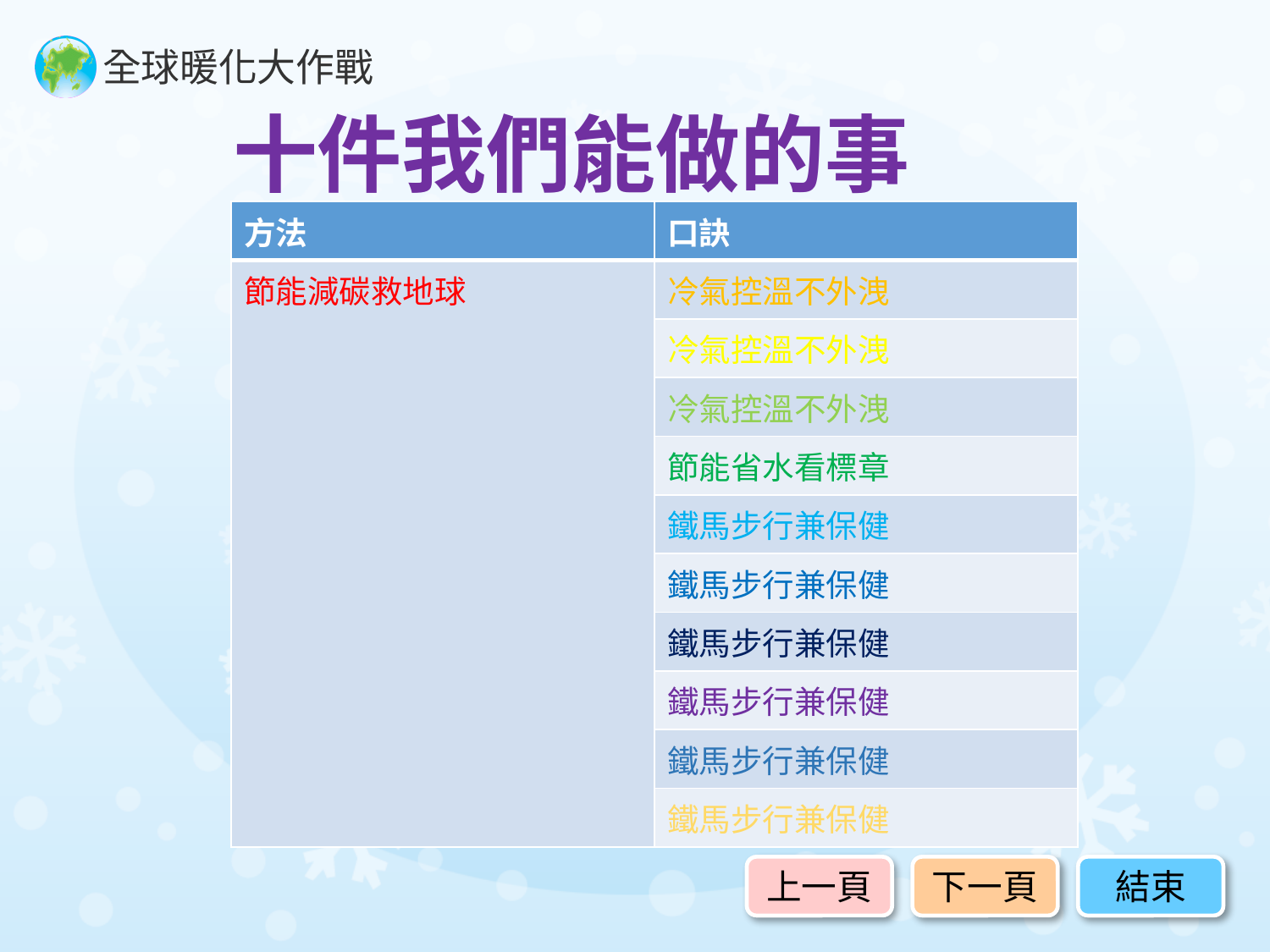

# 十件我們能做的事
| 方法 | 口訣 |
| --- | --- |
| 節能減碳救地球 | 冷氣控溫不外洩 |
|  | 冷氣控溫不外洩 |
|  | 冷氣控溫不外洩 |
|  | 節能省水看標章 |
|  | 鐵馬步行兼保健 |
|  | 鐵馬步行兼保健 |
|  | 鐵馬步行兼保健 |
|  | 鐵馬步行兼保健 |
|  | 鐵馬步行兼保健 |
|  | 鐵馬步行兼保健 |
上一頁
下一頁
結束